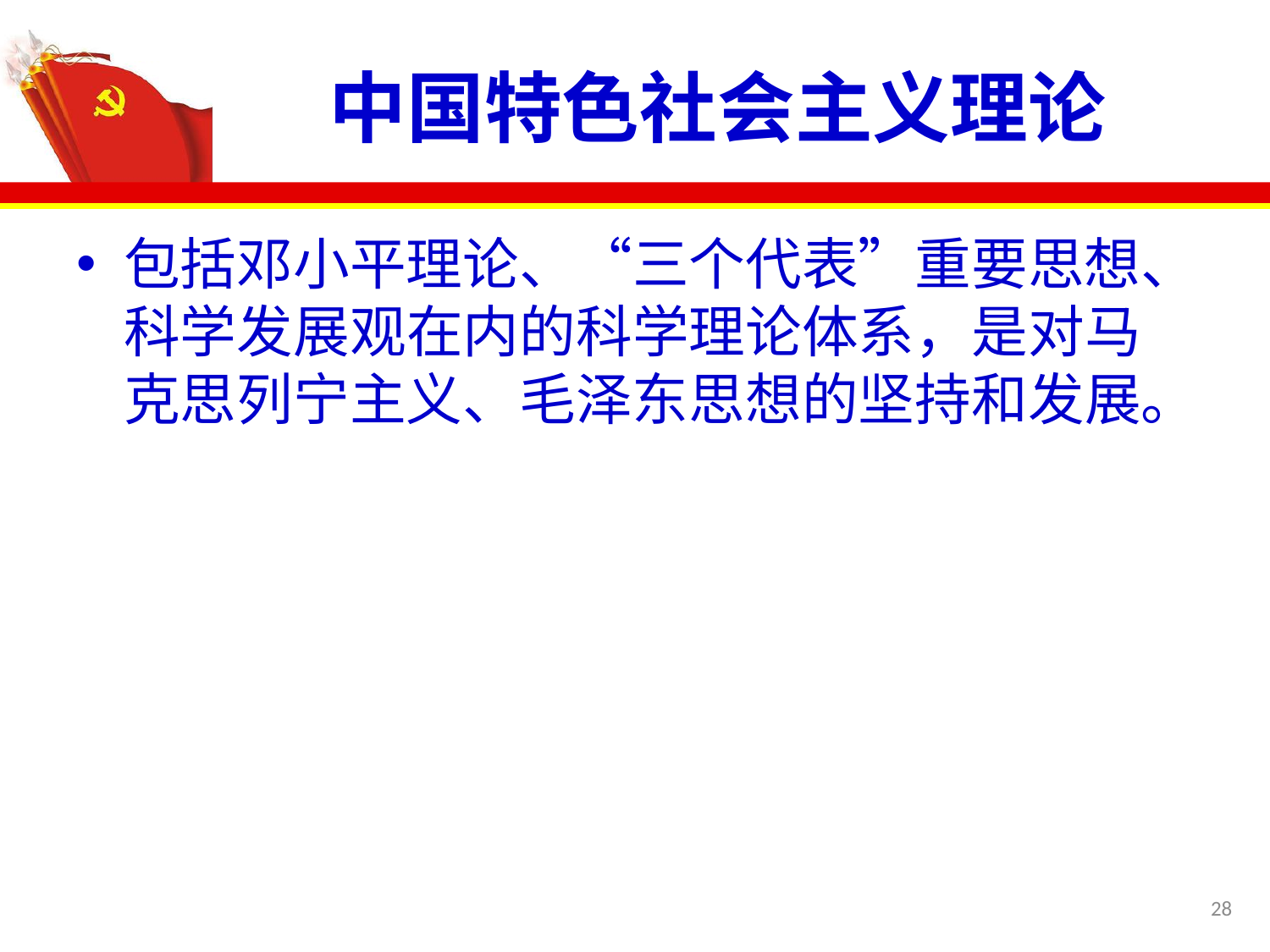

# 中国特色社会主义理论
包括邓小平理论、“三个代表”重要思想、科学发展观在内的科学理论体系，是对马克思列宁主义、毛泽东思想的坚持和发展。

28